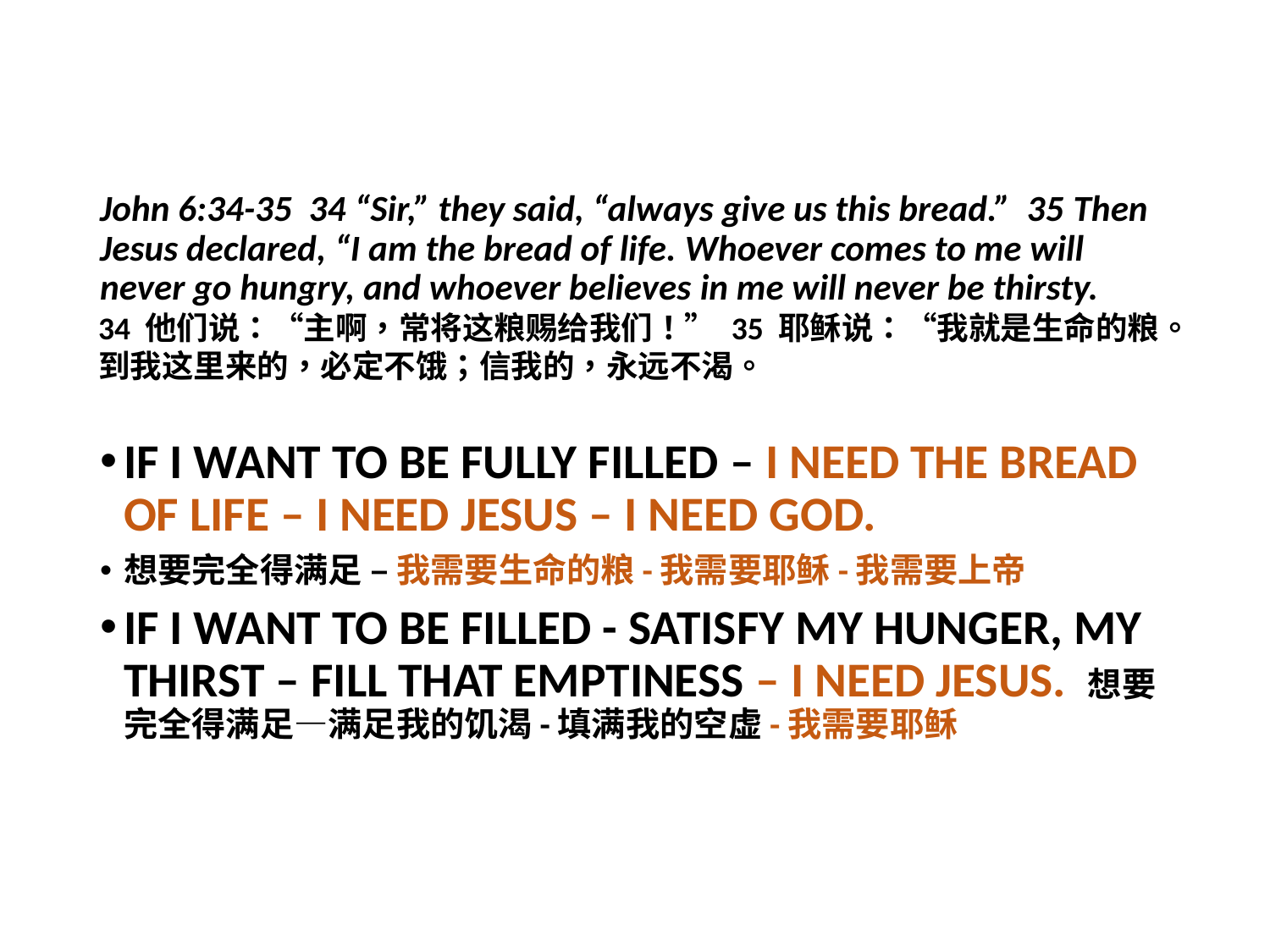

John 6:34-35  34 “Sir,” they said, “always give us this bread.”  35 Then Jesus declared, “I am the bread of life. Whoever comes to me will never go hungry, and whoever believes in me will never be thirsty.

IF I WANT TO BE FULLY FILLED – I NEED THE BREAD OF LIFE – I NEED JESUS – I NEED GOD.
想要完全得满足 – 我需要生命的粮-我需要耶稣-我需要上帝
IF I WANT TO BE FILLED - SATISFY MY HUNGER, MY THIRST – FILL THAT EMPTINESS – I NEED JESUS. 想要完全得满足—满足我的饥渴-填满我的空虚-我需要耶稣

34 他们说：“主啊，常将这粮赐给我们！” 35 耶稣说：“我就是生命的粮。到我这里来的，必定不饿；信我的，永远不渴。